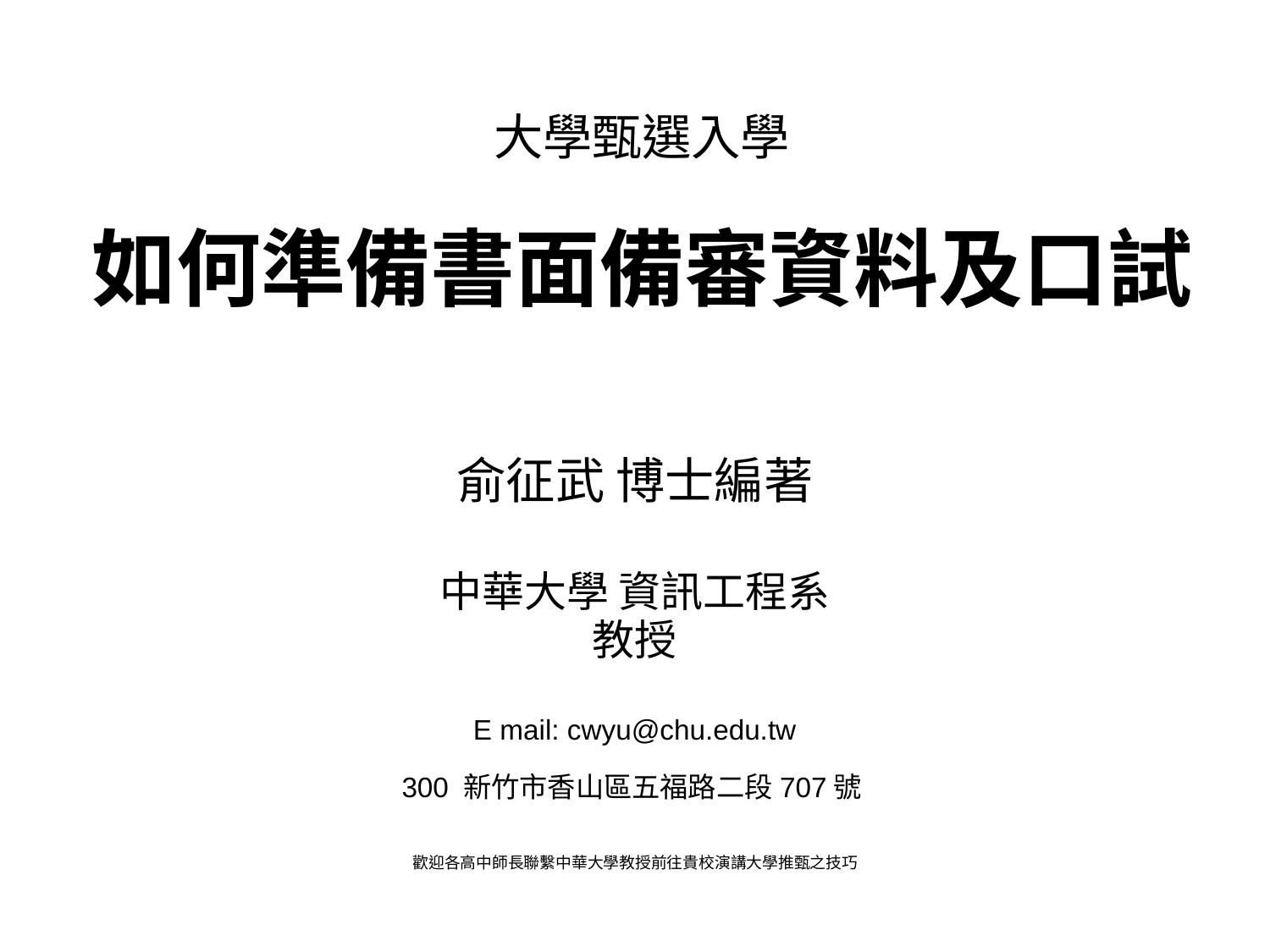

大學甄選入學
如何準備書面備審資料及口試
俞征武 博士編著

中華大學 資訊工程系
教授

E mail: cwyu@chu.edu.tw

300 新竹市香山區五福路二段707號

歡迎各高中師長聯繫中華大學教授前往貴校演講大學推甄之技巧